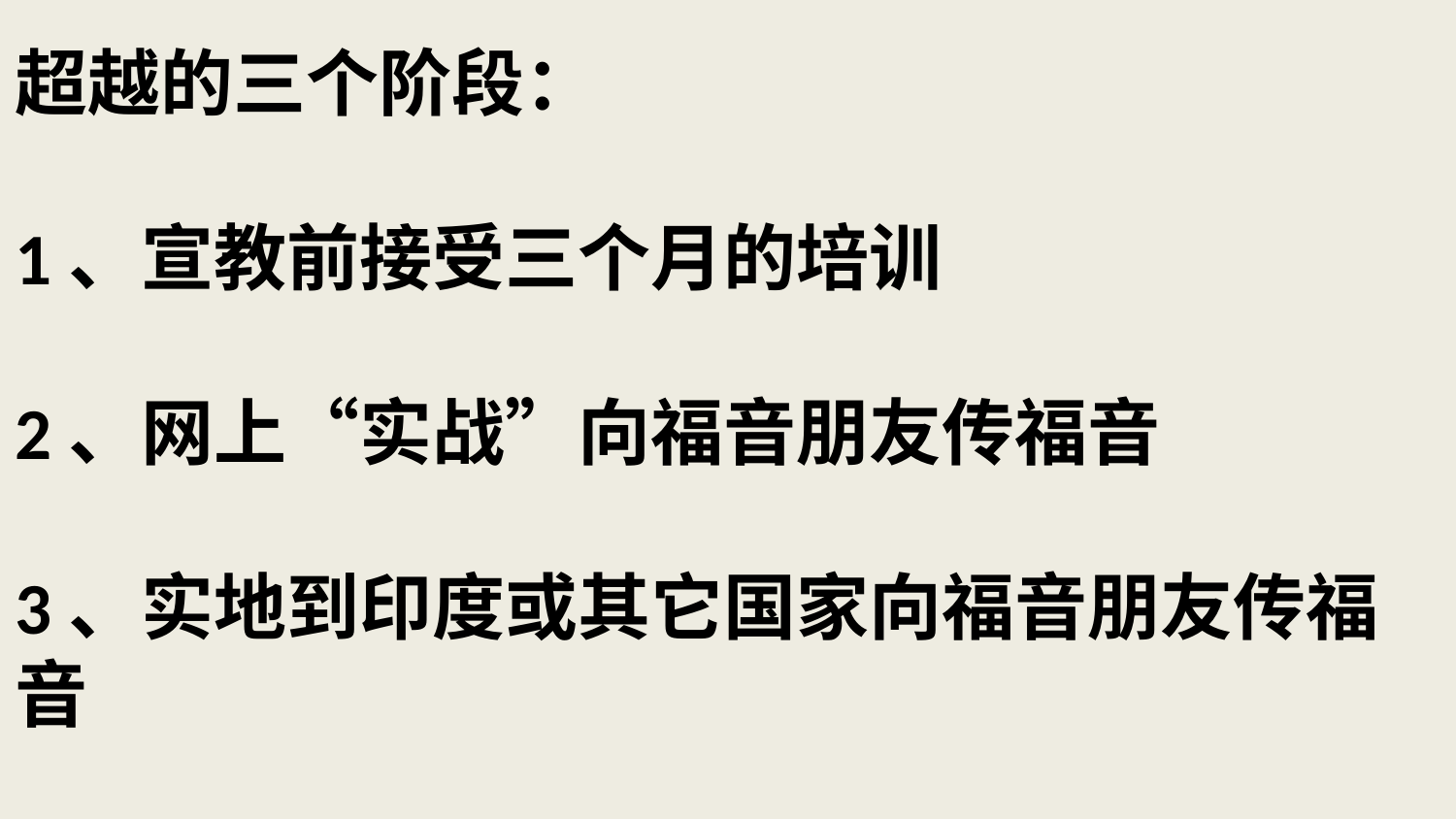

# 超越的三个阶段： 1、宣教前接受三个月的培训 2、网上“实战”向福音朋友传福音 3、实地到印度或其它国家向福音朋友传福音